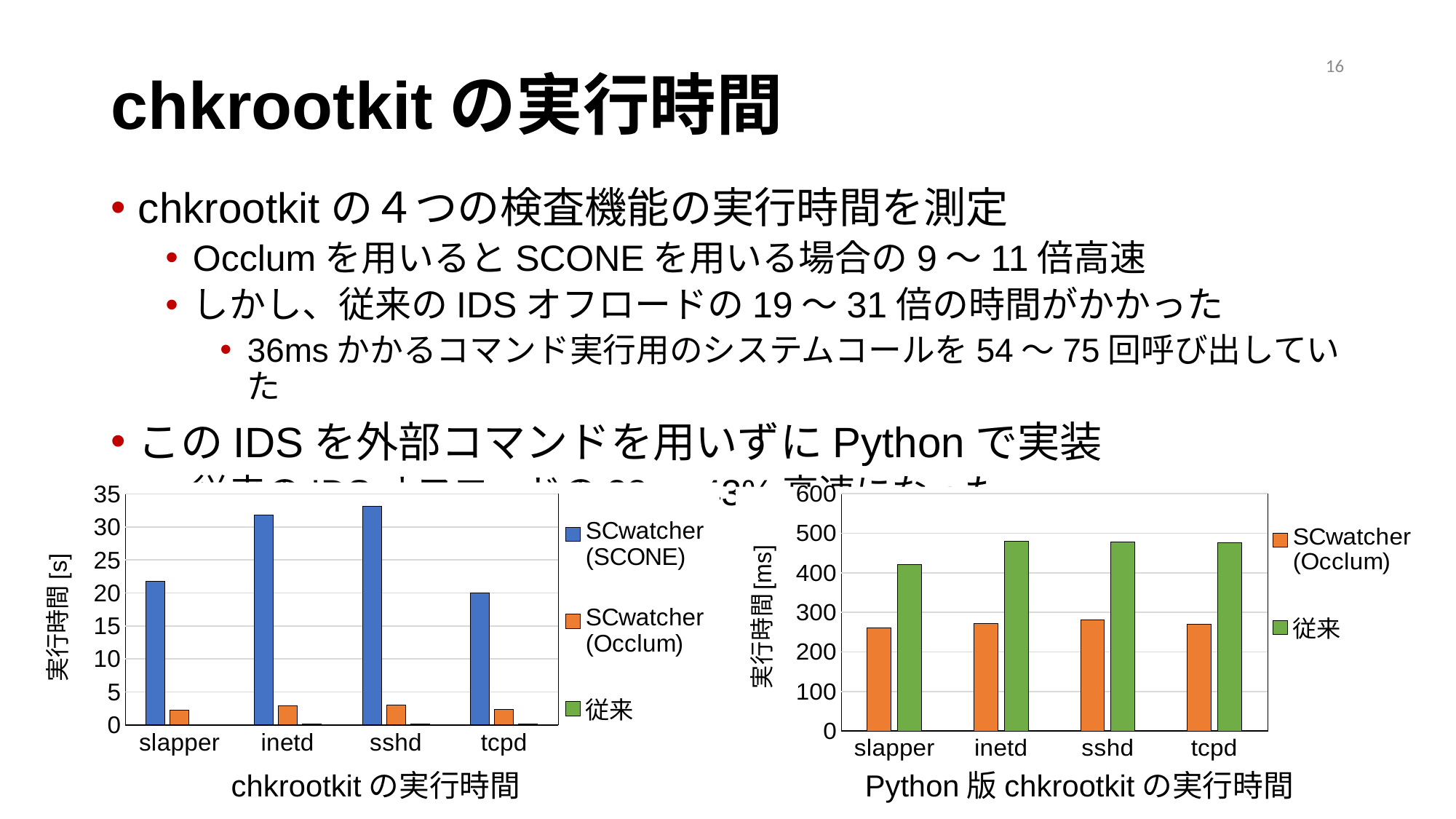

16
# chkrootkitの実行時間
chkrootkitの４つの検査機能の実行時間を測定
Occlumを用いるとSCONEを用いる場合の9〜11倍高速
しかし、従来のIDSオフロードの19〜31倍の時間がかかった
36msかかるコマンド実行用のシステムコールを54〜75回呼び出していた
このIDSを外部コマンドを用いずにPythonで実装
従来のIDSオフロードの38〜43%高速になった

### Chart

| Category | SCwatcher
(SCONE) | SCwatcher
(Occlum) | 従来 |
|---|---|---|---|
| slapper | 21.8213 | 2.2030000000000003 | 0.06999999999999999 |
| inetd | 31.768600000000003 | 2.9129999999999994 | 0.1078 |
| sshd | 33.1232 | 2.97 | 0.1604 |
| tcpd | 19.9717 | 2.3329999999999997 | 0.0975 |

### Chart

| Category | SCwatcher
(Occlum) | 従来 |
|---|---|---|
| slapper | 261.0 | 421.0 |
| inetd | 271.0 | 479.0000000000001 |
| sshd | 279.99999999999994 | 477.99999999999994 |
| tcpd | 269.0 | 476.0 |
chkrootkitの実行時間
Python版chkrootkitの実行時間